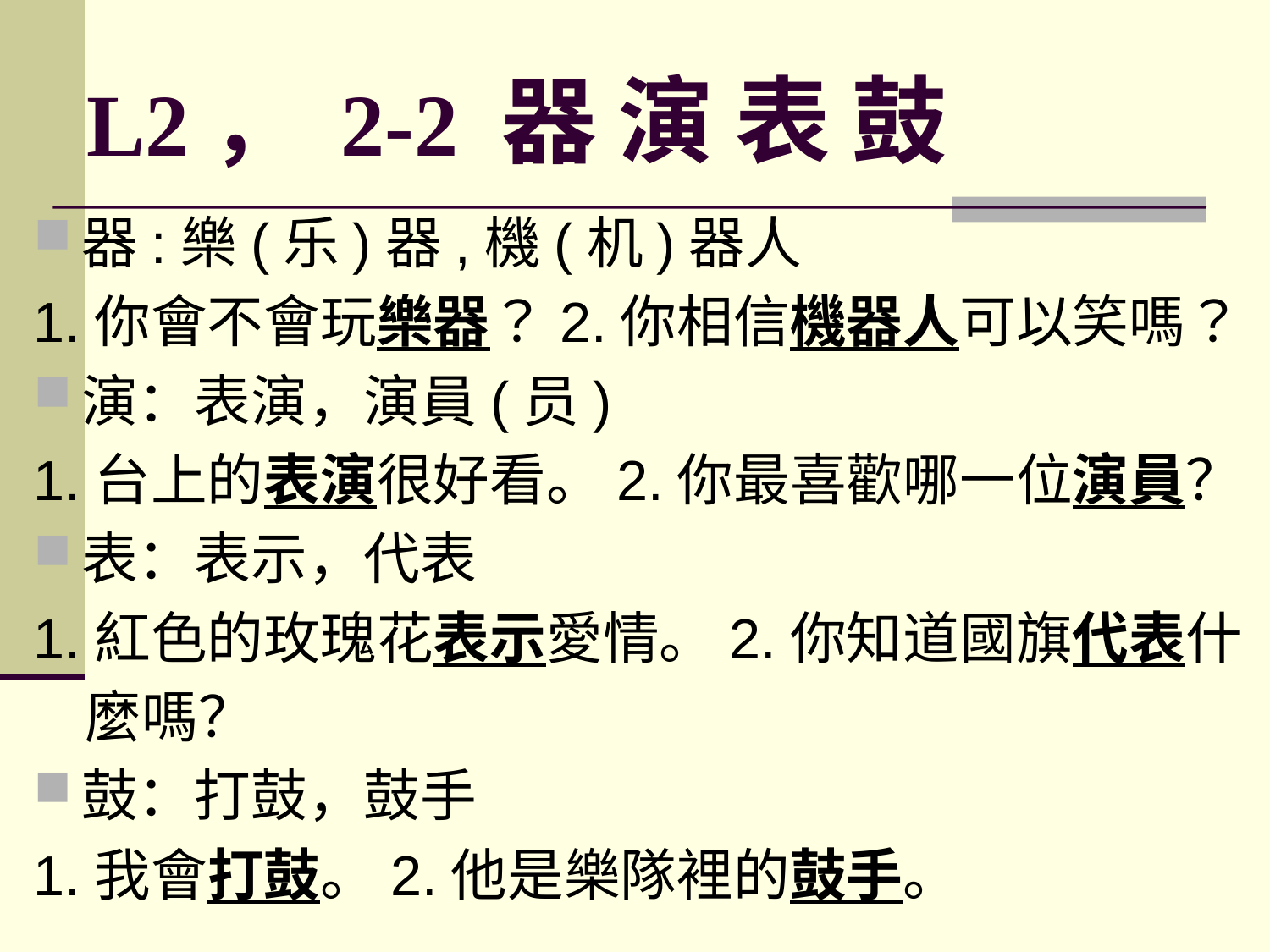

# L2， 2-2 器 演 表 鼓
器:樂(乐)器,機(机)器人
1.你會不會玩樂器？2.你相信機器人可以笑嗎？
演：表演，演員(员)
1.台上的表演很好看。2.你最喜歡哪一位演員？
表：表示，代表
1.紅色的玫瑰花表示愛情。2.你知道國旗代表什
   麼嗎？
鼓：打鼓，鼓手
1.我會打鼓。2.他是樂隊裡的鼓手。